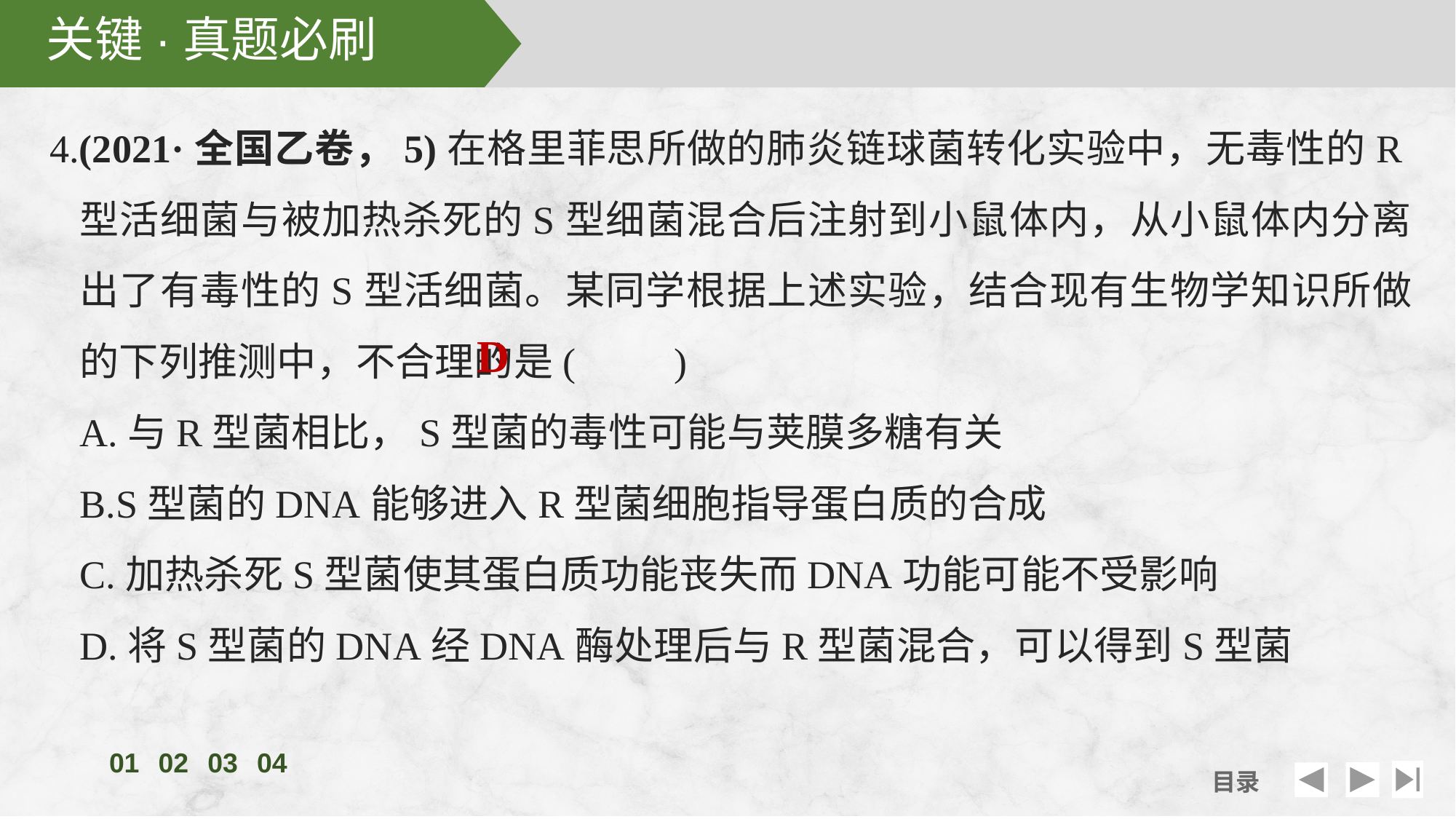

4.(2021·全国乙卷，5)在格里菲思所做的肺炎链球菌转化实验中，无毒性的R型活细菌与被加热杀死的S型细菌混合后注射到小鼠体内，从小鼠体内分离出了有毒性的S型活细菌。某同学根据上述实验，结合现有生物学知识所做的下列推测中，不合理的是(　　)
A.与R型菌相比，S型菌的毒性可能与荚膜多糖有关
B.S型菌的DNA能够进入R型菌细胞指导蛋白质的合成
C.加热杀死S型菌使其蛋白质功能丧失而DNA功能可能不受影响
D.将S型菌的DNA经DNA酶处理后与R型菌混合，可以得到S型菌
D